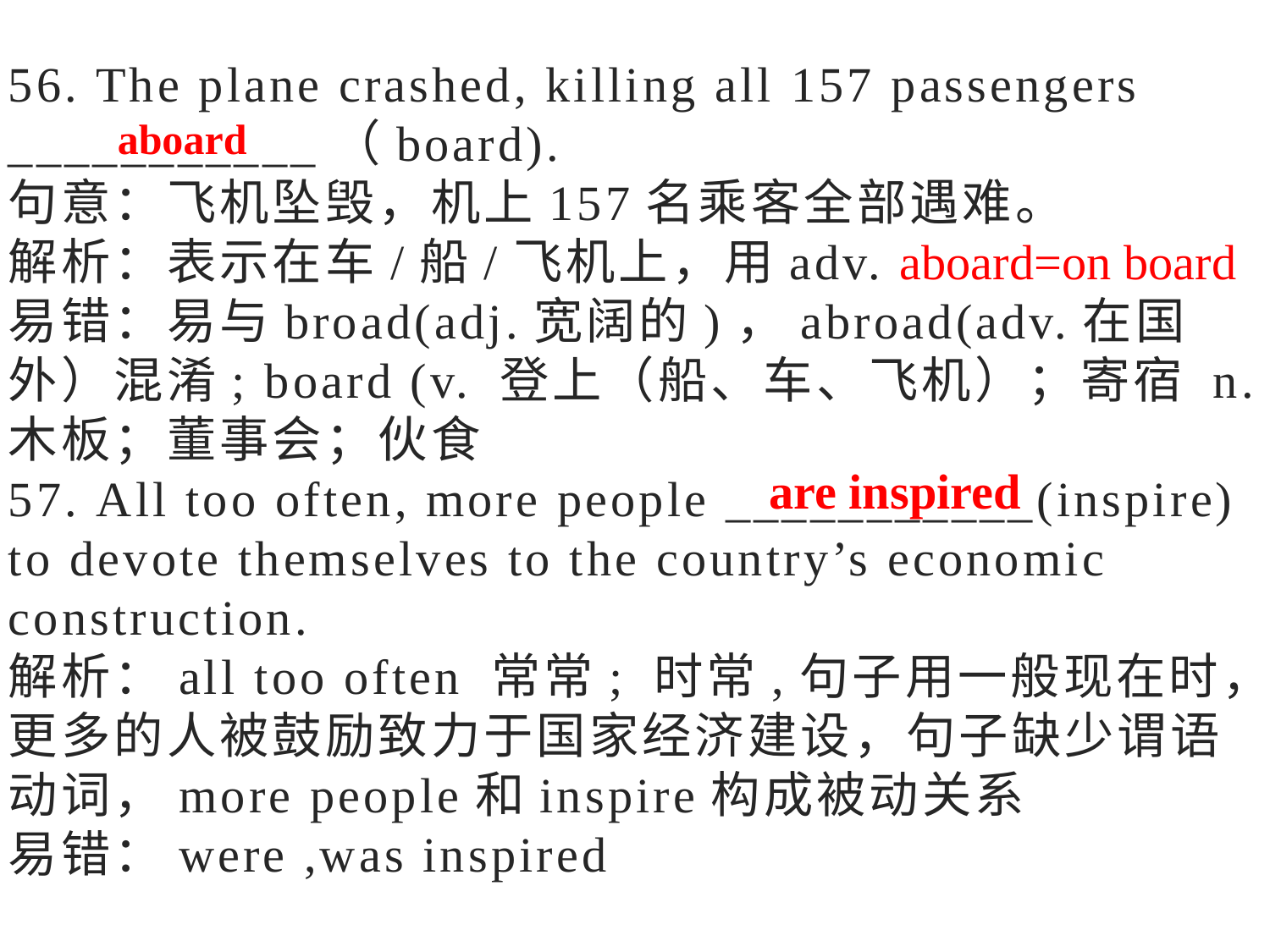

# 56. The plane crashed, killing all 157 passengers ___________（board). 句意：飞机坠毁，机上157名乘客全部遇难。 解析：表示在车/船/飞机上，用adv. aboard=on board 易错：易与broad(adj.宽阔的)，abroad(adv.在国外）混淆; board (v. 登上（船、车、飞机）；寄宿 n. 木板；董事会；伙食 57. All too often, more people ___________(inspire) to devote themselves to the country’s economic construction. 解析：all too often 常常; 时常,句子用一般现在时，更多的人被鼓励致力于国家经济建设，句子缺少谓语动词，more people和inspire构成被动关系 易错：were ,was inspired
aboard
are inspired